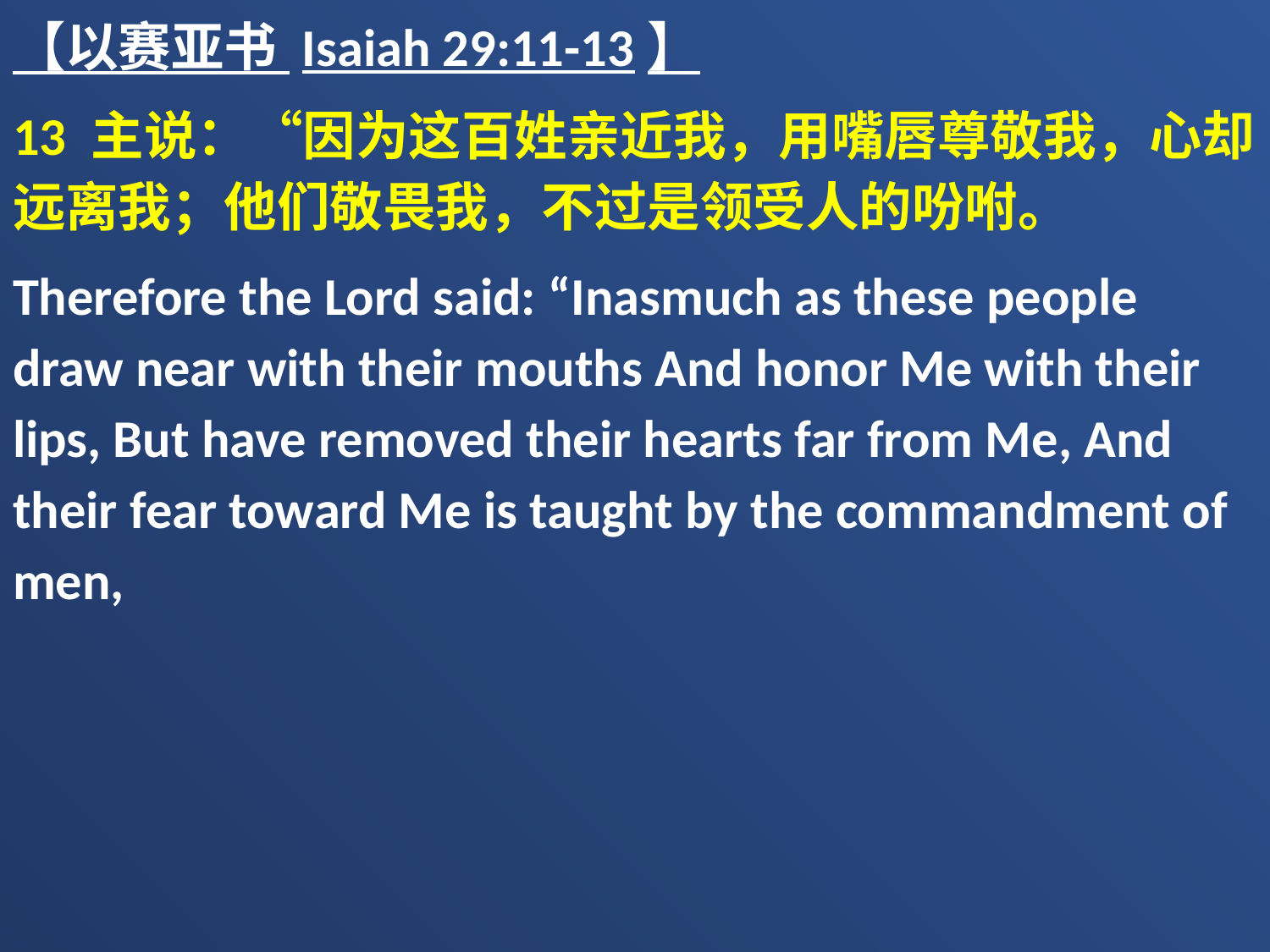

【以赛亚书 Isaiah 29:11-13】
13 主说：“因为这百姓亲近我，用嘴唇尊敬我，心却远离我；他们敬畏我，不过是领受人的吩咐。
Therefore the Lord said: “Inasmuch as these people draw near with their mouths And honor Me with their lips, But have removed their hearts far from Me, And their fear toward Me is taught by the commandment of men,